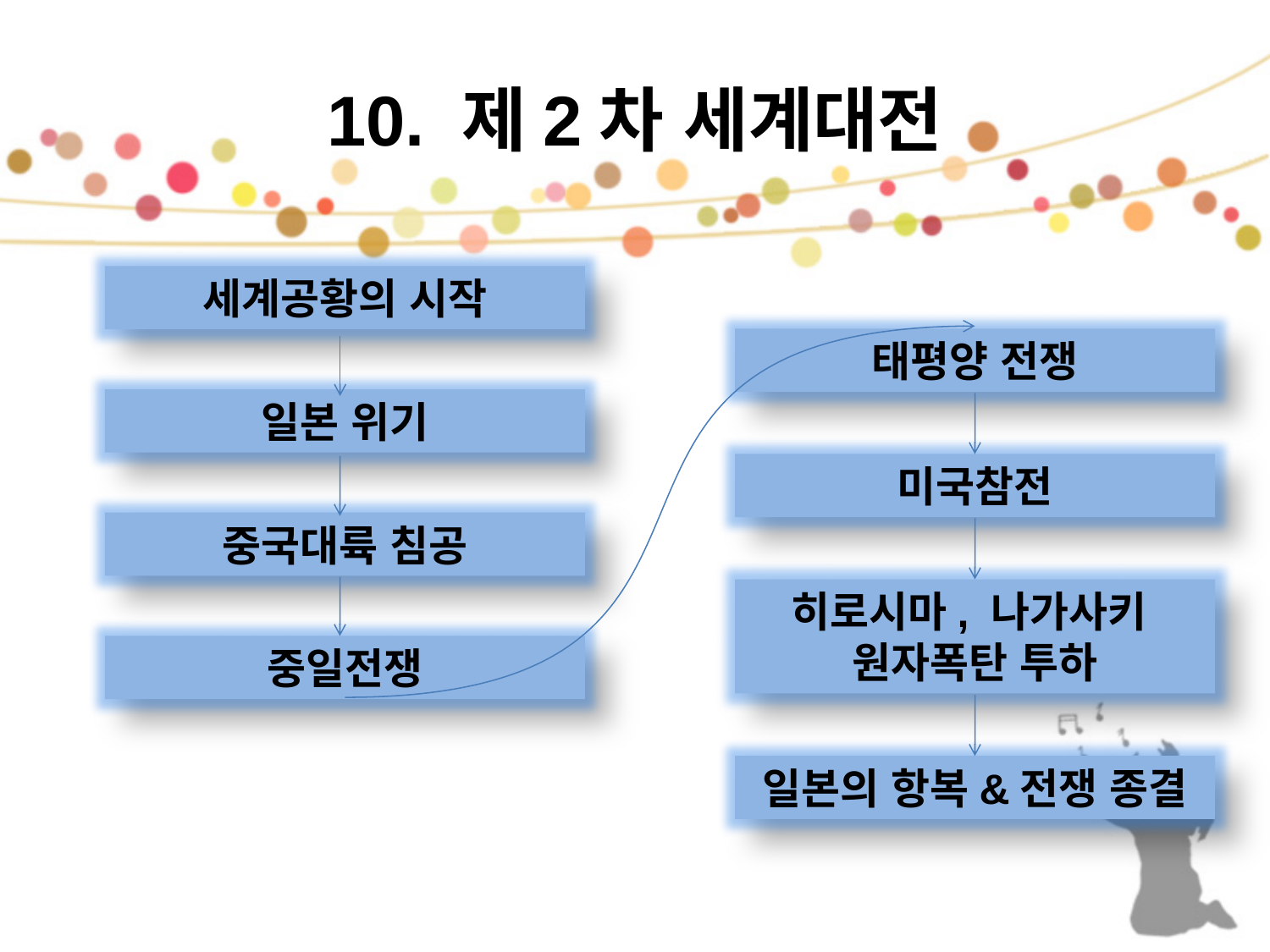

# 10. 제2차 세계대전
세계공황의 시작
태평양 전쟁
일본 위기
미국참전
중국대륙 침공
히로시마, 나가사키
원자폭탄 투하
중일전쟁
일본의 항복&전쟁 종결